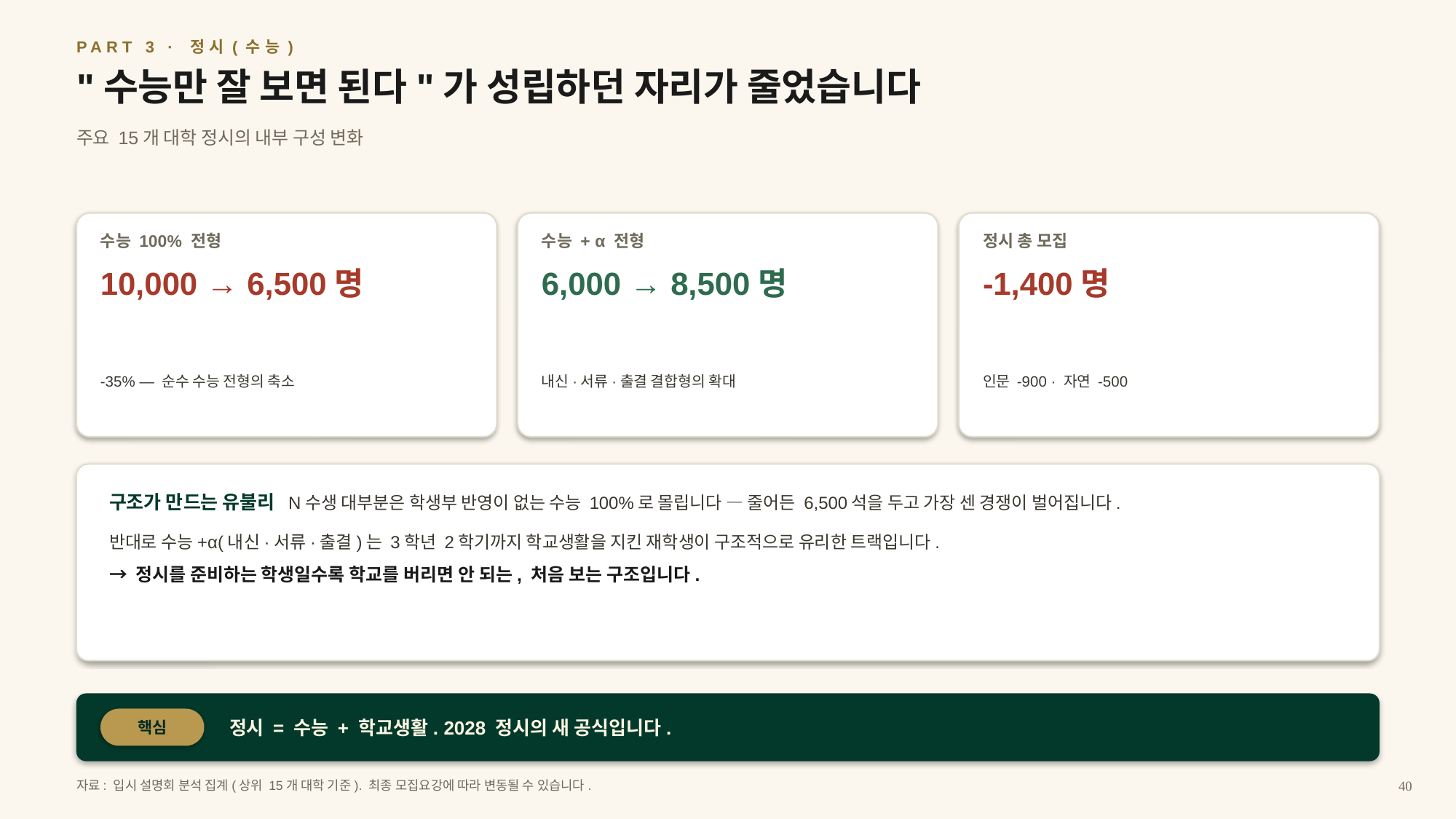

PART 3 · 정시(수능)
"수능만 잘 보면 된다"가 성립하던 자리가 줄었습니다
주요 15개 대학 정시의 내부 구성 변화

수능 100% 전형
수능 + α 전형
정시 총 모집
10,000 → 6,500명
6,000 → 8,500명
-1,400명
-35% — 순수 수능 전형의 축소
내신·서류·출결 결합형의 확대
인문 -900 · 자연 -500

구조가 만드는 유불리  N수생 대부분은 학생부 반영이 없는 수능 100%로 몰립니다 — 줄어든 6,500석을 두고 가장 센 경쟁이 벌어집니다.
반대로 수능+α(내신·서류·출결)는 3학년 2학기까지 학교생활을 지킨 재학생이 구조적으로 유리한 트랙입니다.
→ 정시를 준비하는 학생일수록 학교를 버리면 안 되는, 처음 보는 구조입니다.

정시 = 수능 + 학교생활. 2028 정시의 새 공식입니다.
핵심
자료: 입시 설명회 분석 집계(상위 15개 대학 기준). 최종 모집요강에 따라 변동될 수 있습니다.
40